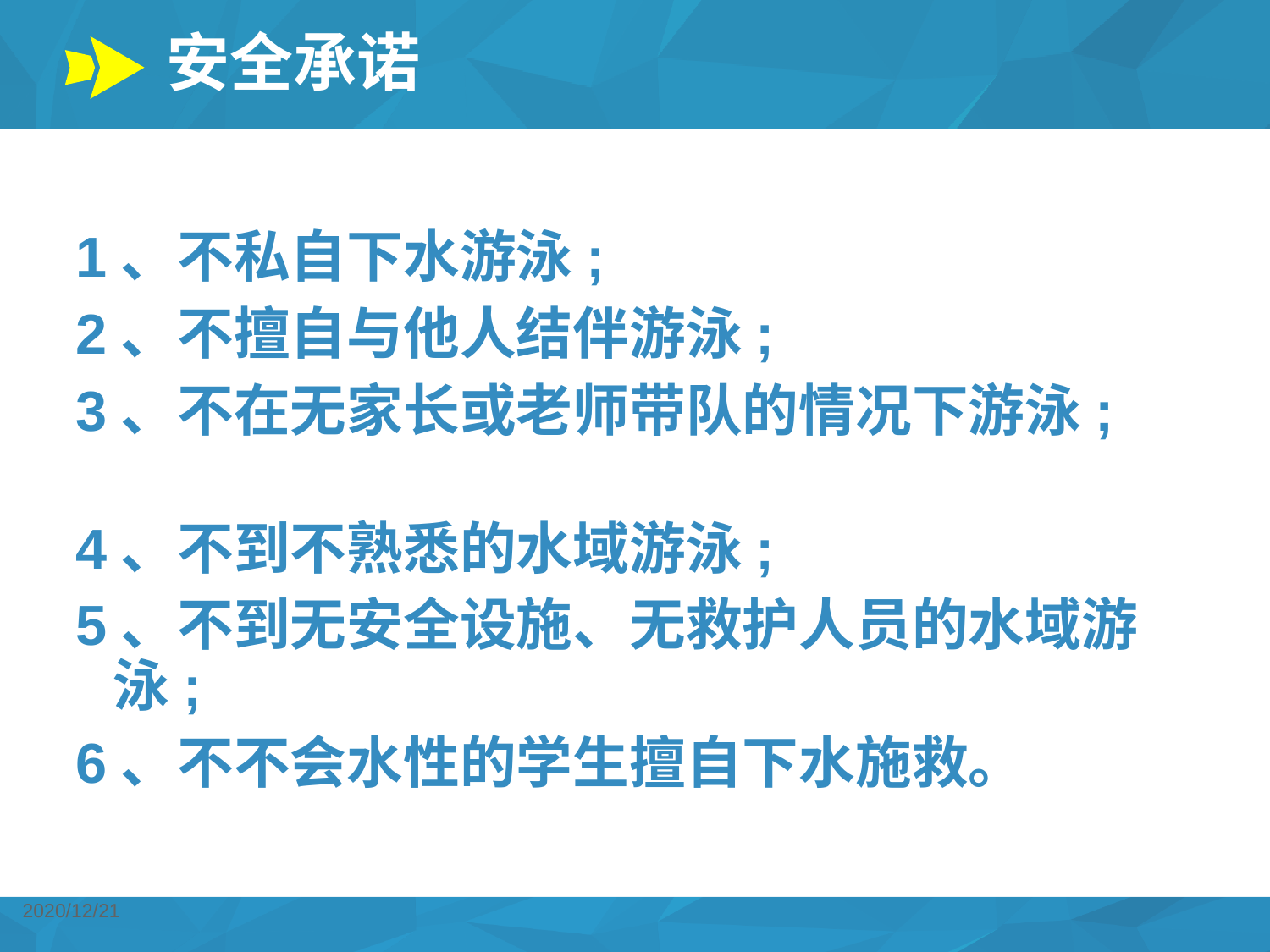

安全承诺
1、不私自下水游泳;
2、不擅自与他人结伴游泳;
3、不在无家长或老师带队的情况下游泳;
4、不到不熟悉的水域游泳;
5、不到无安全设施、无救护人员的水域游泳;
6、不不会水性的学生擅自下水施救。

2020/12/21